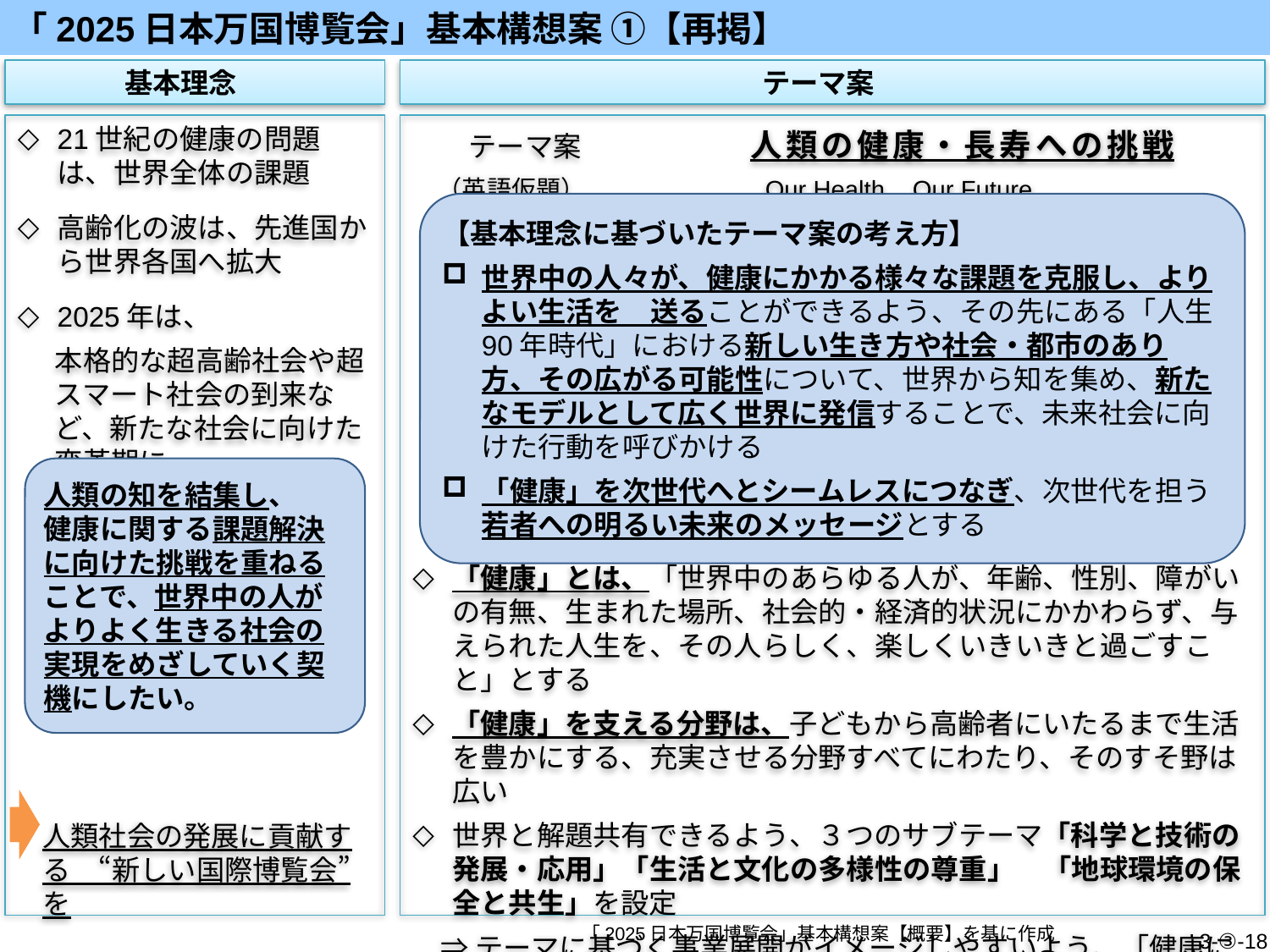

「2025日本万国博覧会」基本構想案 ①【再掲】
基本理念
テーマ案
21世紀の健康の問題は、世界全体の課題
高齢化の波は、先進国から世界各国へ拡大
2025年は、
本格的な超高齢社会や超スマート社会の到来など、新たな社会に向けた変革期に

人類社会の発展に貢献する　“新しい国際博覧会”を
　　テーマ案　　　　　　人類の健康・長寿への挑戦
　（英語仮題）　　　　　　　Our Health ,  Our Future

「健康」とは、「世界中のあらゆる人が、年齢、性別、障がいの有無、生まれた場所、社会的・経済的状況にかかわらず、与えられた人生を、その人らしく、楽しくいきいきと過ごすこと」とする
「健康」を支える分野は、子どもから高齢者にいたるまで生活を豊かにする、充実させる分野すべてにわたり、そのすそ野は広い
世界と解題共有できるよう、３つのサブテーマ「科学と技術の発展・応用」「生活と文化の多様性の尊重」　「地球環境の保全と共生」を設定
　⇒ テーマに基づく事業展開がイメージしやすいよう、「健康に貢献する第４
　　　次産業革命」の視点を提示

【基本理念に基づいたテーマ案の考え方】
世界中の人々が、健康にかかる様々な課題を克服し、よりよい生活を　送ることができるよう、その先にある「人生90年時代」における新しい生き方や社会・都市のあり方、その広がる可能性について、世界から知を集め、新たなモデルとして広く世界に発信することで、未来社会に向けた行動を呼びかける
「健康」を次世代へとシームレスにつなぎ、次世代を担う若者への明るい未来のメッセージとする
人類の知を結集し、
健康に関する課題解決に向けた挑戦を重ねることで、世界中の人がよりよく生きる社会の実現をめざしていく契機にしたい。

3-③-18
　「2025日本万国博覧会」基本構想案【概要】を基に作成